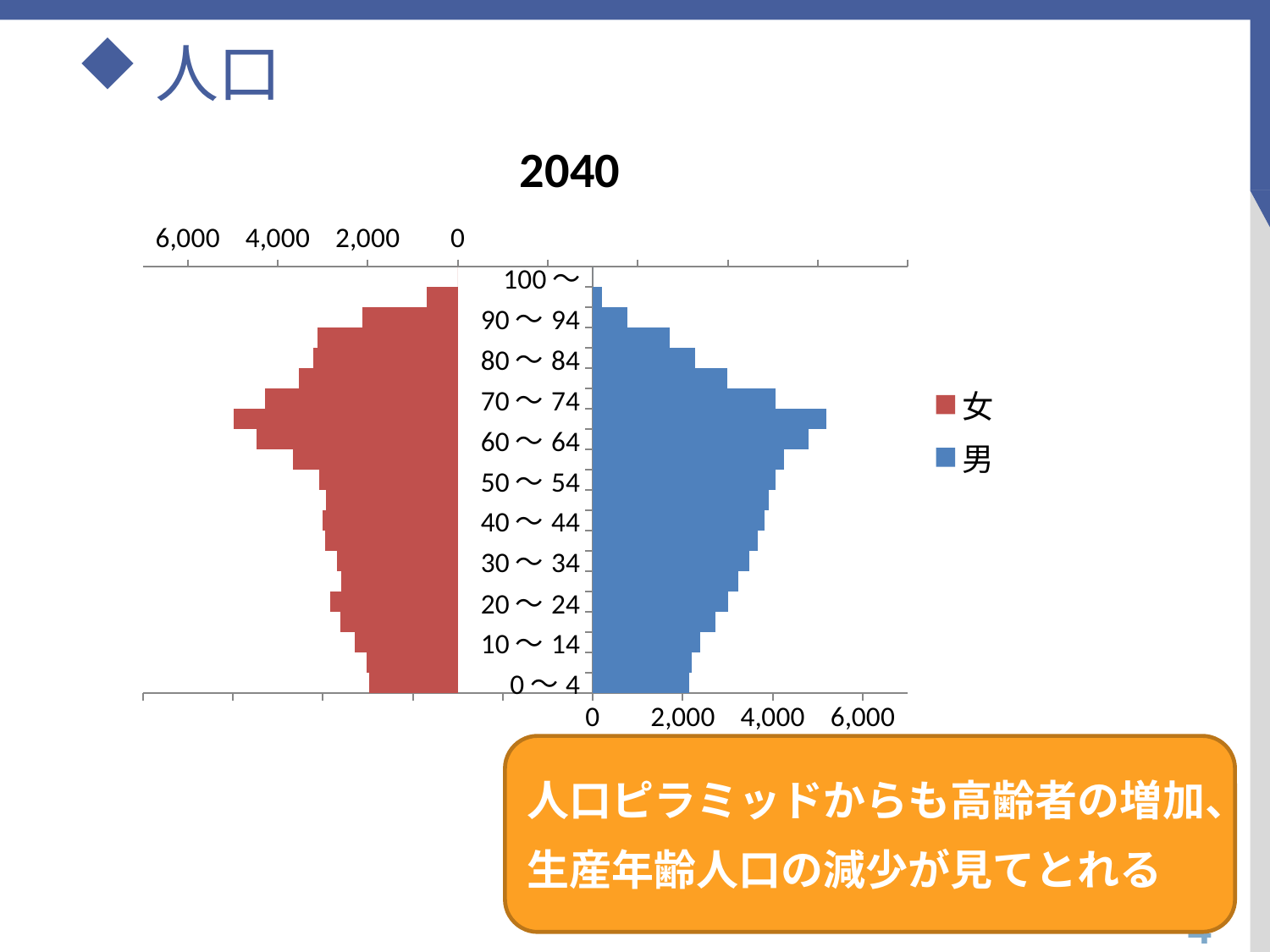

# 人口

### Chart: 2005

| Category | 男 | 女 |
|---|---|---|
| 0～4 | 3453.0 | 3333.0 |
| 5～9 | 3538.0 | 3245.0 |
| 10～14 | 3558.0 | 3249.0 |
| 15～19 | 3861.0 | 3551.0 |
| 20～24 | 4316.0 | 4385.0 |
| 25～29 | 5154.0 | 4798.0 |
| 30～34 | 6060.0 | 5380.0 |
| 35～39 | 5202.0 | 4769.0 |
| 40～44 | 4404.0 | 4202.0 |
| 45～49 | 4386.0 | 4314.0 |
| 50～54 | 5307.0 | 5314.0 |
| 55～59 | 5719.0 | 5958.0 |
| 60～64 | 5161.0 | 5106.0 |
| 65～69 | 3933.0 | 4125.0 |
| 70～74 | 3091.0 | 3545.0 |
| 75～79 | 2230.0 | 2962.0 |
| 80～84 | 1159.0 | 2217.0 |
| 85～89 | 629.0 | 1277.0 |
| 90～94 | 215.0 | 618.0 |
| 95～99 | 45.0 | 107.0 |
| 100～ | 1.0 | 18.0 |

### Chart: 2010

| Category | 男 | 女 |
|---|---|---|
| 0～4 | 3277.0 | 3019.0 |
| 5～9 | 3326.0 | 3208.0 |
| 10～14 | 3477.0 | 3333.0 |
| 15～19 | 3663.0 | 3317.0 |
| 20～24 | 3988.0 | 3635.0 |
| 25～29 | 4447.0 | 3822.0 |
| 30～34 | 5284.0 | 4743.0 |
| 35～39 | 6040.0 | 5352.0 |
| 40～44 | 5095.0 | 4787.0 |
| 45～49 | 4411.0 | 4201.0 |
| 50～54 | 4331.0 | 4257.0 |
| 55～59 | 5122.0 | 5225.0 |
| 60～64 | 5579.0 | 5800.0 |
| 65～69 | 4858.0 | 5011.0 |
| 70～74 | 3584.0 | 3989.0 |
| 75～79 | 2631.0 | 3330.0 |
| 80～84 | 1703.0 | 2617.0 |
| 85～89 | 712.0 | 1721.0 |
| 90～94 | 255.0 | 764.0 |
| 95～99 | 64.0 | 227.0 |
| 100～ | 7.0 | 38.0 |

### Chart: 2015

| Category | 男 | 女 |
|---|---|---|
| 0～4 | 3116.0670403516037 | 2870.7373801713434 |
| 5～9 | 3156.473211699971 | 2905.7761776177617 |
| 10～14 | 3268.655172413793 | 3294.9966101694913 |
| 15～19 | 3579.609612141653 | 3402.758079409049 |
| 20～24 | 3783.4871794871797 | 3395.4646578428615 |
| 25～29 | 4109.044485634847 | 3168.2941847206384 |
| 30～34 | 4559.167248738843 | 3778.1879949979157 |
| 35～39 | 5266.561056105611 | 4718.315241635689 |
| 40～44 | 5915.763168012303 | 5372.200461312645 |
| 45～49 | 5103.098319709355 | 4785.860780580676 |
| 50～54 | 4355.68650250798 | 4145.493045897079 |
| 55～59 | 4180.022988505748 | 4185.702860368838 |
| 60～64 | 4996.614443084455 | 5086.438402148372 |
| 65～69 | 5251.45940709165 | 5692.087739913826 |
| 70～74 | 4426.918891431477 | 4845.788848484848 |
| 75～79 | 3050.6321578777092 | 3747.0719322990126 |
| 80～84 | 2009.2345291479824 | 2942.137069547603 |
| 85～89 | 1046.1915444348576 | 2031.509697789806 |
| 90～94 | 288.64864864864865 | 1029.6350822239626 |
| 95～99 | 75.90697674418604 | 280.62783171521033 |
| 100～ | 0.0 | 0.0 |

### Chart: 2020

| Category | 男 | 女 |
|---|---|---|
| 0～4 | 2987.0786887938075 | 2751.904351989169 |
| 5～9 | 3001.4593038544554 | 2763.0739620731083 |
| 10～14 | 3102.0512597741094 | 2984.5768875192603 |
| 15～19 | 3365.116328429377 | 3363.9592969935984 |
| 20～24 | 3697.3538288580453 | 3483.2513710650223 |
| 25～29 | 3898.3242556022906 | 2959.513323209901 |
| 30～34 | 4212.68743928881 | 3131.9756811442244 |
| 35～39 | 4544.120492142346 | 3758.524563053689 |
| 40～44 | 5158.2330989731045 | 4736.123938291055 |
| 45～49 | 5925.166061331123 | 5370.921974767829 |
| 50～54 | 5039.105978718927 | 4722.626180559096 |
| 55～59 | 4203.848928932706 | 4076.0634484027546 |
| 60～64 | 4077.69684435628 | 4074.702348126764 |
| 65～69 | 4703.265445554018 | 4991.802356671659 |
| 70～74 | 4785.464153322267 | 5504.42133200394 |
| 75～79 | 3768.1085743630597 | 4551.897564303115 |
| 80～84 | 2329.698011150556 | 3310.6304006841715 |
| 85～89 | 1234.3183647570004 | 2283.9052308035293 |
| 90～94 | 424.1317072033207 | 1215.4059585837213 |
| 95～99 | 85.92331866750472 | 378.19929395605095 |
| 100～ | 0.0 | 0.0 |

### Chart: 2025

| Category | 男 | 女 |
|---|---|---|
| 0～4 | 2797.4646732926994 | 2577.218751501575 |
| 5～9 | 2877.2150938106583 | 2648.697618116188 |
| 10～14 | 2949.7100055121373 | 2838.0047813835654 |
| 15～19 | 3193.595774185656 | 3047.042639551057 |
| 20～24 | 3475.8052105092866 | 3443.5347914873923 |
| 25～29 | 3809.5765701880737 | 3036.0289031266852 |
| 30～34 | 3996.6521859919485 | 2925.588097537424 |
| 35～39 | 4198.78418041327 | 3115.6754359635484 |
| 40～44 | 4450.652423580403 | 3772.710648634516 |
| 45～49 | 5166.431925424696 | 4734.996826454241 |
| 50～54 | 5850.865073329934 | 5299.957080803581 |
| 55～59 | 4863.444662332457 | 4643.530634817704 |
| 60～64 | 4100.939530427621 | 3967.9704600093955 |
| 65～69 | 3838.2970877509806 | 3998.890220615592 |
| 70～74 | 4285.914914026342 | 4827.224145639576 |
| 75～79 | 4073.2954342901594 | 5170.584777312586 |
| 80～84 | 2877.6183417669467 | 4021.7136818977897 |
| 85～89 | 1431.1863537007728 | 2569.9571130254662 |
| 90～94 | 500.39933706364883 | 1366.408454450976 |
| 95～99 | 126.2531593535466 | 446.4355220040529 |
| 100～ | 0.0 | 0.0 |

### Chart: 2030

| Category | 男 | 女 |
|---|---|---|
| 0～4 | 2512.6808800346407 | 2314.856141844547 |
| 5～9 | 2694.5750082164836 | 2480.5633827833944 |
| 10～14 | 2827.6079370208195 | 2720.5267060651017 |
| 15～19 | 3036.7587830778416 | 2897.4028500613376 |
| 20～24 | 3298.6428250329955 | 3119.12137278741 |
| 25～29 | 3581.3034687522695 | 3001.411624416149 |
| 30～34 | 3905.6660063783042 | 3001.2265709732947 |
| 35～39 | 3983.461914751051 | 2910.3619884796085 |
| 40～44 | 4112.419338563171 | 3127.4351671120794 |
| 45～49 | 4457.726575933958 | 3771.812811735745 |
| 50～54 | 5101.645387372174 | 4672.4342814593665 |
| 55～59 | 5646.906143884666 | 5211.192274595166 |
| 60～64 | 4744.388489447941 | 4520.389003347212 |
| 65～69 | 3860.175206126213 | 3894.144139268915 |
| 70～74 | 3497.7006769640266 | 3867.0480218268117 |
| 75～79 | 3648.0886893572647 | 4534.458788428713 |
| 80～84 | 3110.682567083472 | 4568.339082453423 |
| 85～89 | 1767.786246193327 | 3121.952749908027 |
| 90～94 | 580.2106839327458 | 1537.5467770958937 |
| 95～99 | 148.9560817305745 | 501.9008400653261 |
| 100～ | 0.0 | 0.0 |

### Chart: 2035

| Category | 男 | 女 |
|---|---|---|
| 0～4 | 2278.1899776266296 | 2098.826836269391 |
| 5～9 | 2420.265452358881 | 2228.040354946687 |
| 10～14 | 2648.1168184196476 | 2547.8328982487064 |
| 15～19 | 2911.053365179107 | 2777.466015394873 |
| 20～24 | 3136.646989617828 | 2965.941807933811 |
| 25～29 | 3398.763819027277 | 2718.6503732710335 |
| 30～34 | 3671.635143361853 | 2967.0061139236755 |
| 35～39 | 3892.7760195585743 | 2985.6068044329136 |
| 40～44 | 3901.5260391496745 | 2921.3467894426267 |
| 45～49 | 4118.955881562703 | 3126.690894107055 |
| 50～54 | 4401.827131867299 | 3721.976620203771 |
| 55～59 | 4923.803971004386 | 4594.179360298304 |
| 60～64 | 5508.67098736362 | 5072.996843345412 |
| 65～69 | 4465.8475647622745 | 4436.284625102404 |
| 70～74 | 3517.6374113288457 | 3765.7553870408974 |
| 75～79 | 2977.1758269467337 | 3632.516195397259 |
| 80～84 | 2785.961900437409 | 4006.3060936252336 |
| 85～89 | 1910.9628884930387 | 3546.28396973493 |
| 90～94 | 716.6700998081056 | 1867.7931878854602 |
| 95～99 | 172.71387800788713 | 564.7623275093331 |
| 100～ | 0.0 | 0.0 |

### Chart: 2040

| Category | 男 | 女 |
|---|---|---|
| 0～4 | 2135.618864699644 | 1967.4804249399529 |
| 5～9 | 2194.3990343429396 | 2020.1129585215142 |
| 10～14 | 2378.536737663038 | 2288.4617883011733 |
| 15～19 | 2726.265291138609 | 2601.157809630951 |
| 20～24 | 3006.8067392733174 | 2843.1678304591283 |
| 25～29 | 3231.851057189638 | 2585.1378768353534 |
| 30～34 | 3484.4912727474057 | 2687.486185999273 |
| 35～39 | 3659.5175356279856 | 2951.564446416266 |
| 40～44 | 3812.705463216251 | 2996.875607636896 |
| 45～49 | 3907.7273748158977 | 2920.6515617440446 |
| 50～54 | 4067.304588018255 | 3085.378566577129 |
| 55～59 | 4248.381113515037 | 3659.640165706568 |
| 60～64 | 4803.270214064254 | 4472.346473603587 |
| 65～69 | 5185.259379308752 | 4978.610885625511 |
| 70～74 | 4069.564625504193 | 4290.021665341453 |
| 75～79 | 2994.145593402198 | 3537.366837474242 |
| 80～84 | 2273.6010911615645 | 3209.4175838469364 |
| 85～89 | 1711.4796144188397 | 3109.992235962574 |
| 90～94 | 774.7146845242048 | 2121.6608871397702 |
| 95～99 | 213.33435529171516 | 686.066429854368 |
| 100～ | 0.0 | 0.0 |
人口ピラミッドからも高齢者の増加、
生産年齢人口の減少が見てとれる
4